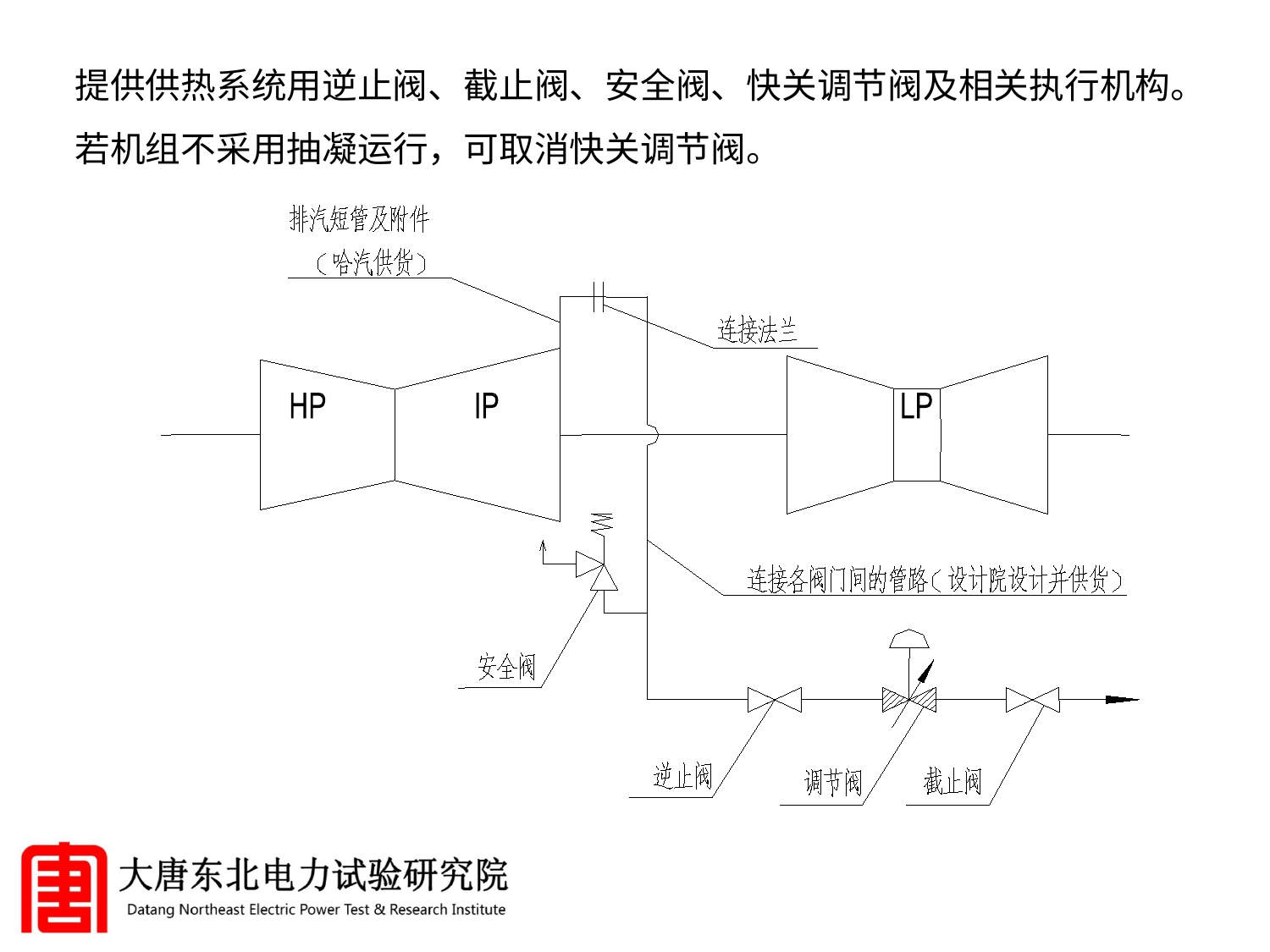

提供供热系统用逆止阀、截止阀、安全阀、快关调节阀及相关执行机构。若机组不采用抽凝运行，可取消快关调节阀。